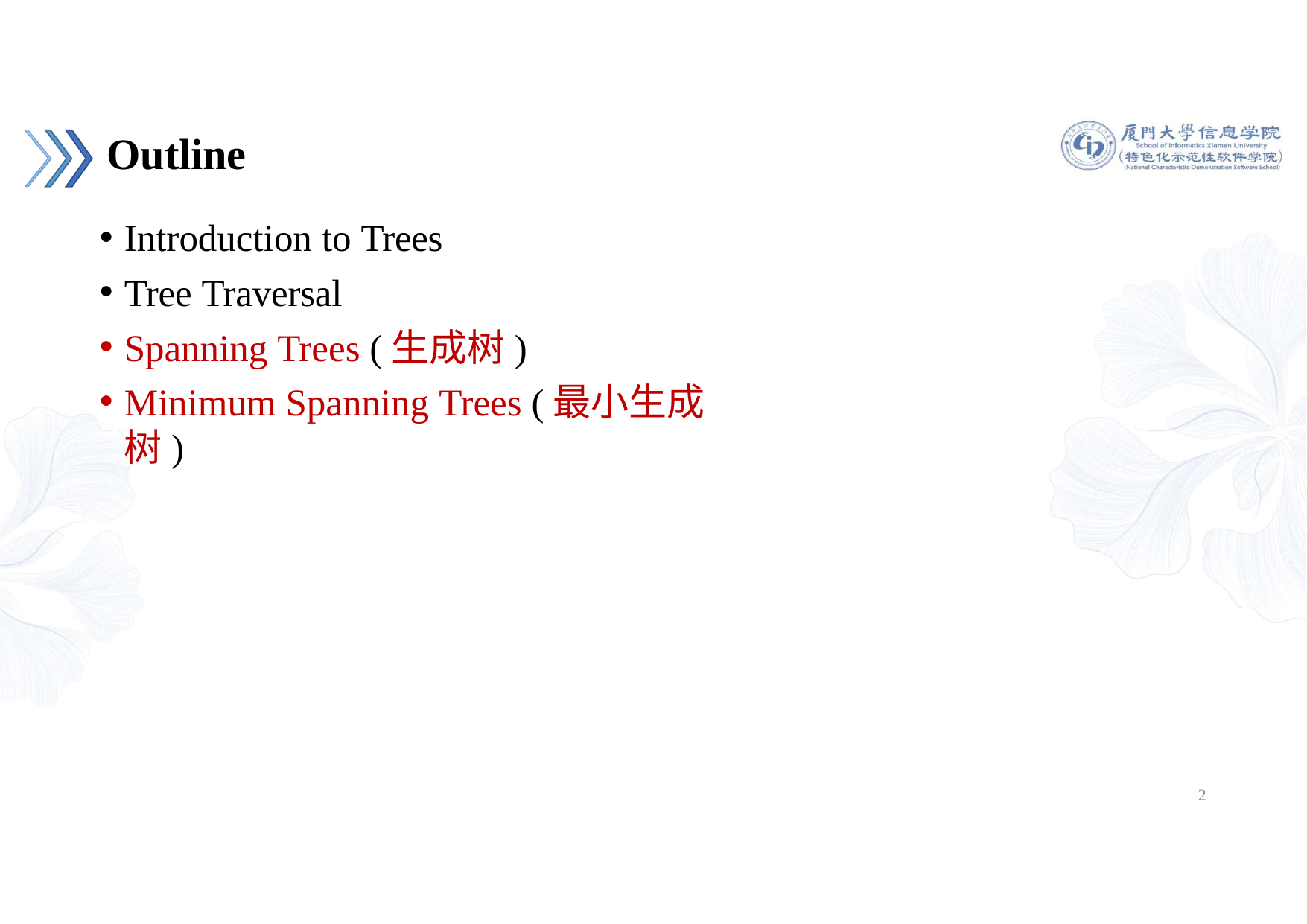

# Outline
Introduction to Trees
Tree Traversal
Spanning Trees (生成树)
Minimum Spanning Trees (最小生成树)
2